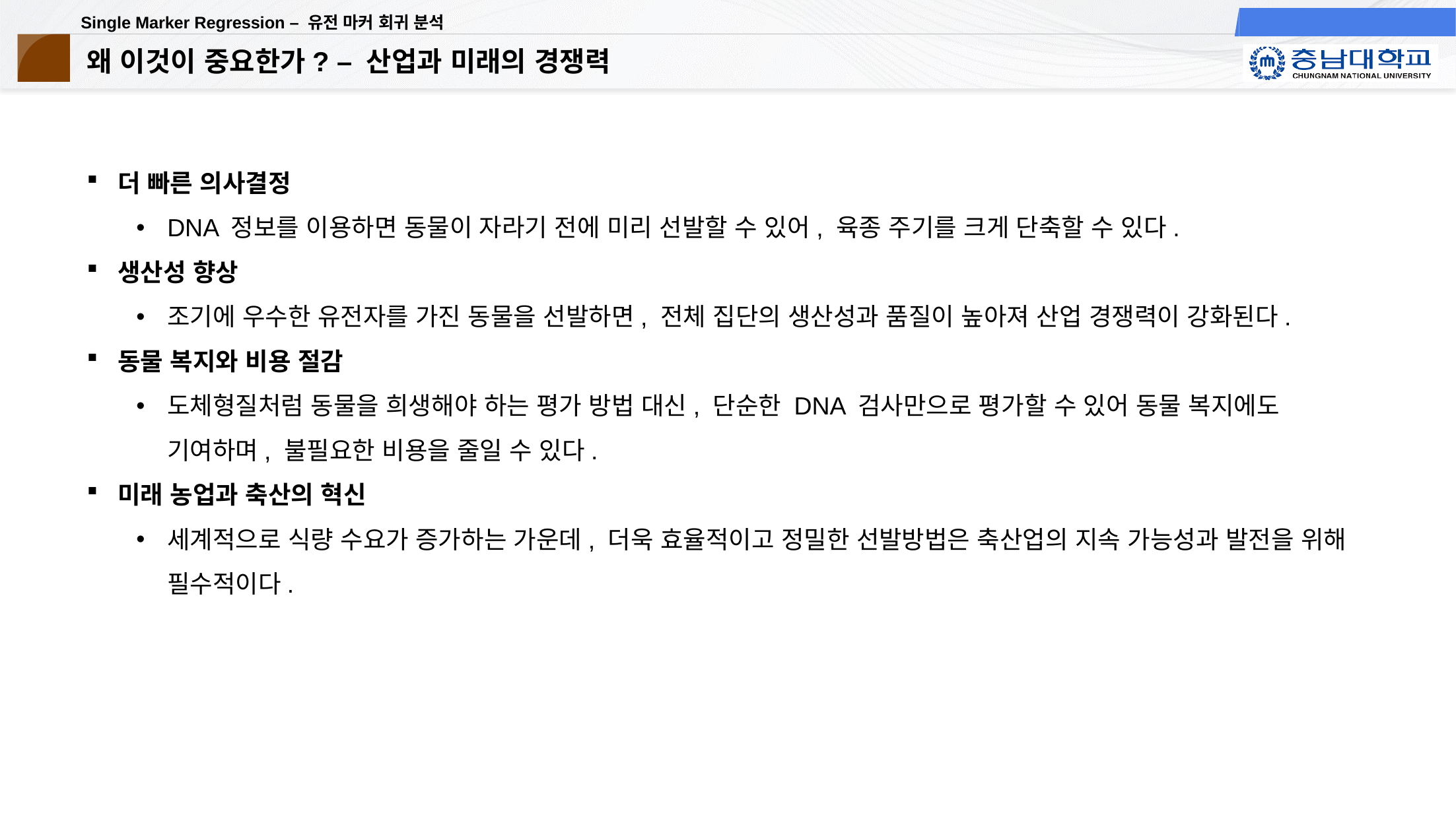

# 왜 이것이 중요한가? – 산업과 미래의 경쟁력
더 빠른 의사결정
DNA 정보를 이용하면 동물이 자라기 전에 미리 선발할 수 있어, 육종 주기를 크게 단축할 수 있다.
생산성 향상
조기에 우수한 유전자를 가진 동물을 선발하면, 전체 집단의 생산성과 품질이 높아져 산업 경쟁력이 강화된다.
동물 복지와 비용 절감
도체형질처럼 동물을 희생해야 하는 평가 방법 대신, 단순한 DNA 검사만으로 평가할 수 있어 동물 복지에도 기여하며, 불필요한 비용을 줄일 수 있다.
미래 농업과 축산의 혁신
세계적으로 식량 수요가 증가하는 가운데, 더욱 효율적이고 정밀한 선발방법은 축산업의 지속 가능성과 발전을 위해 필수적이다.